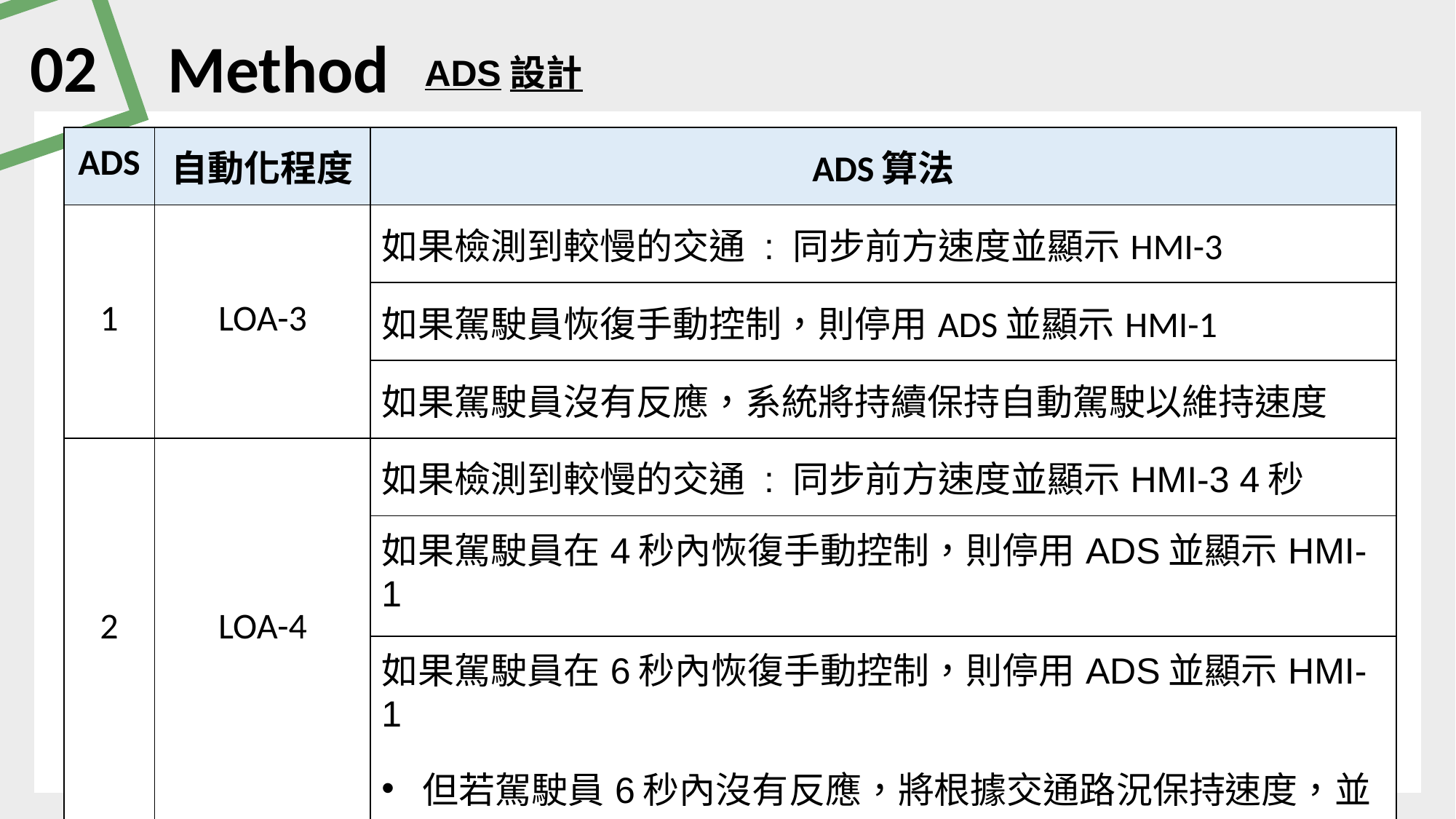

02
Method
ADS設計

| ADS | 自動化程度 | ADS算法 |
| --- | --- | --- |
| 1 | LOA-3 | 如果檢測到較慢的交通 : 同步前方速度並顯示HMI-3 |
|  |  | 如果駕駛員恢復手動控制，則停用ADS並顯示HMI-1 |
|  |  | 如果駕駛員沒有反應，系統將持續保持自動駕駛以維持速度 |
| 2 | LOA-4 | 如果檢測到較慢的交通 : 同步前方速度並顯示HMI-3 4秒 |
|  |  | 如果駕駛員在4秒內恢復手動控制，則停用ADS並顯示HMI-1 但若駕駛員沒有反應，則顯示HMI-4(RTE) 6秒 |
|  |  | 如果駕駛員在6秒內恢復手動控制，則停用ADS並顯示HMI-1 但若駕駛員6秒內沒有反應，將根據交通路況保持速度，並持續自動駕駛，顯示HMI-3 |